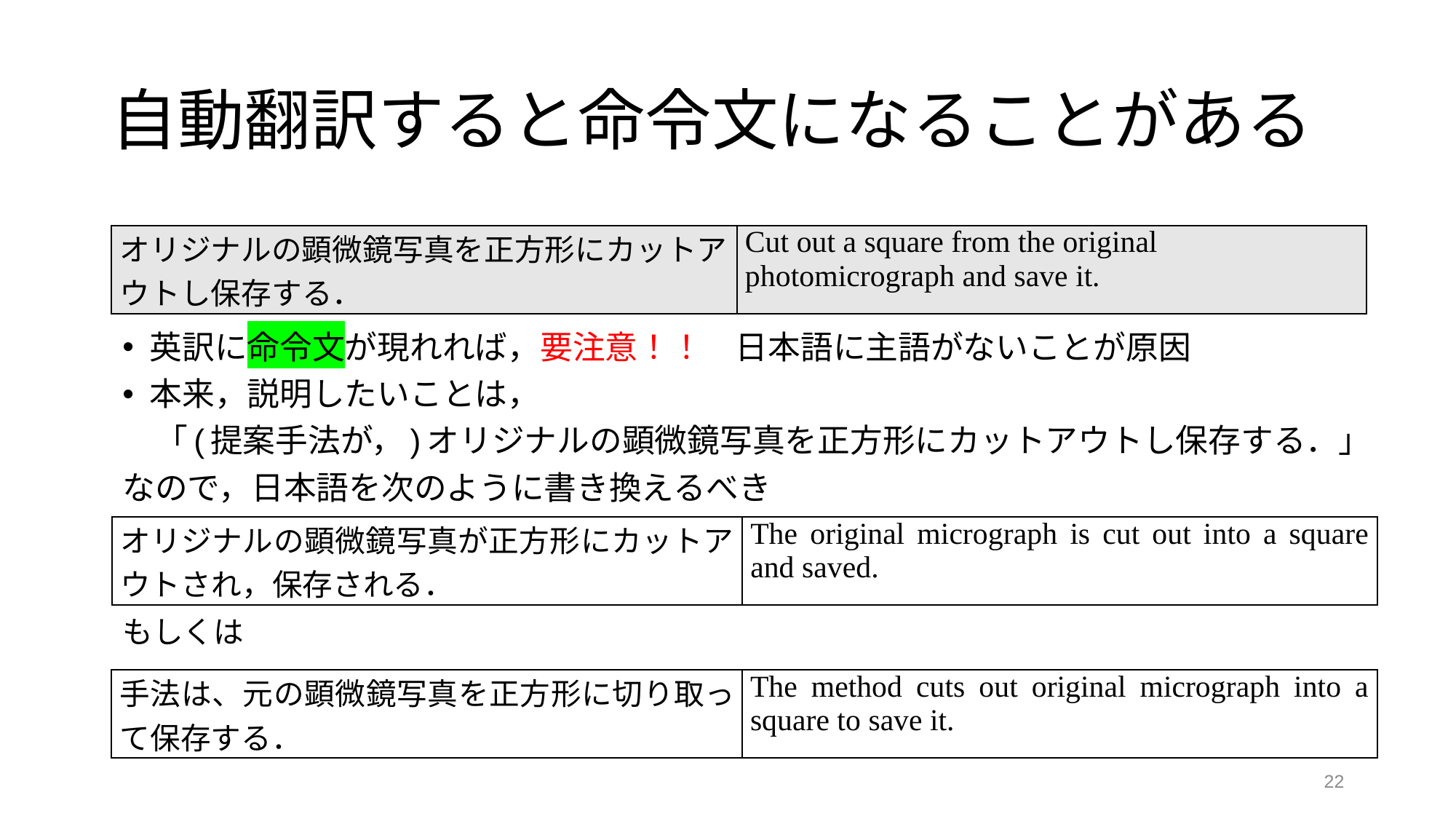

# 自動翻訳すると命令文になることがある
| オリジナルの顕微鏡写真を正方形にカットアウトし保存する． | Cut out a square from the original photomicrograph and save it. |
| --- | --- |
英訳に命令文が現れれば，要注意！！　日本語に主語がないことが原因
本来，説明したいことは，
　「(提案手法が，)オリジナルの顕微鏡写真を正方形にカットアウトし保存する．」
なので，日本語を次のように書き換えるべき
| オリジナルの顕微鏡写真が正方形にカットアウトされ，保存される． | The original micrograph is cut out into a square and saved. |
| --- | --- |
もしくは
| 手法は、元の顕微鏡写真を正方形に切り取って保存する． | The method cuts out original micrograph into a square to save it. |
| --- | --- |
22